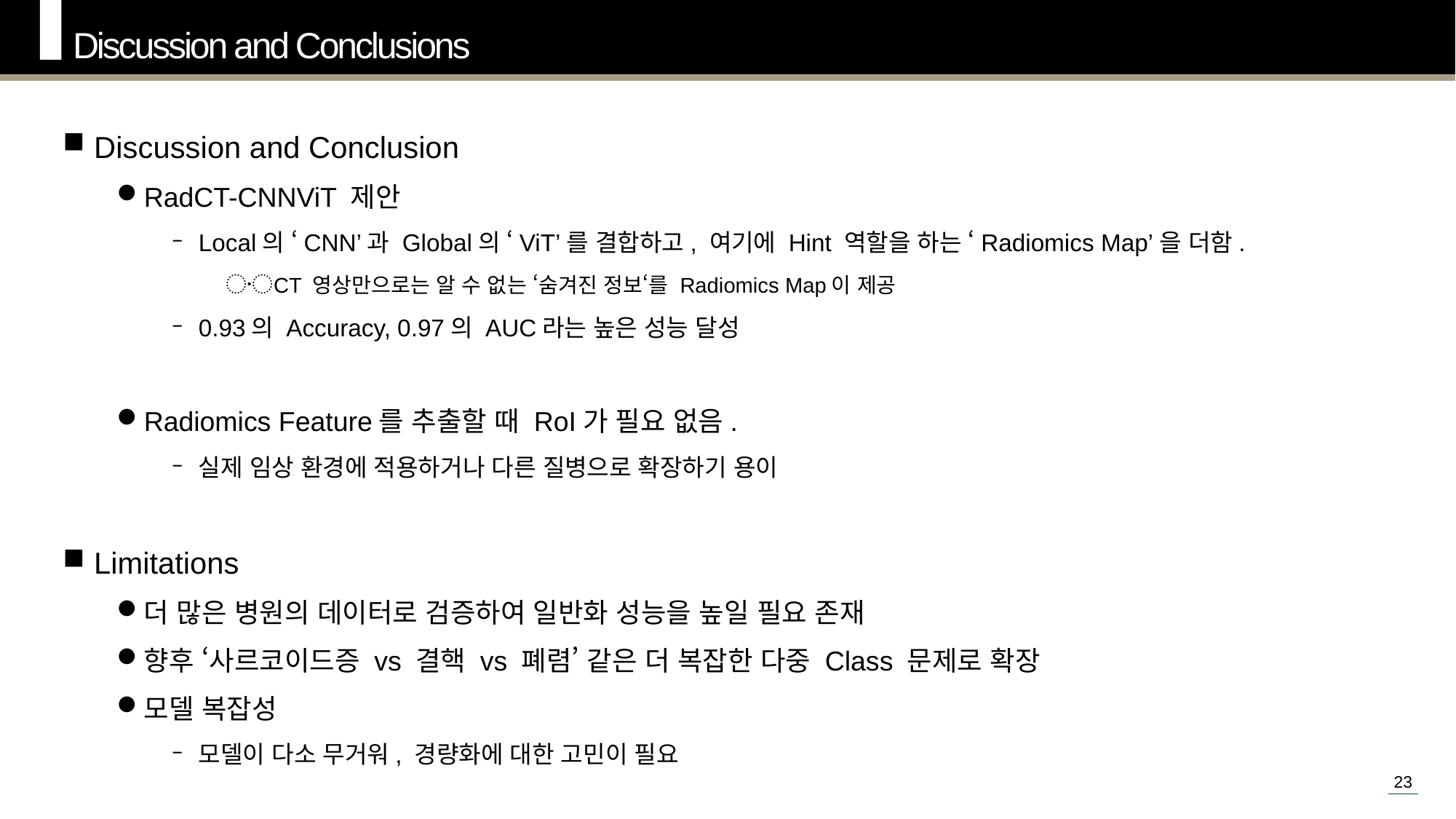

Discussion and Conclusions
Discussion and Conclusion
RadCT-CNNViT 제안
Local의 ‘CNN’과 Global의 ‘ViT’를 결합하고, 여기에 Hint 역할을 하는 ‘Radiomics Map’을 더함.
CT 영상만으로는 알 수 없는 ‘숨겨진 정보‘를 Radiomics Map이 제공
0.93의 Accuracy, 0.97의 AUC라는 높은 성능 달성

Radiomics Feature를 추출할 때 RoI가 필요 없음.
실제 임상 환경에 적용하거나 다른 질병으로 확장하기 용이

Limitations
더 많은 병원의 데이터로 검증하여 일반화 성능을 높일 필요 존재
향후 ‘사르코이드증 vs 결핵 vs 폐렴’ 같은 더 복잡한 다중 Class 문제로 확장
모델 복잡성
모델이 다소 무거워, 경량화에 대한 고민이 필요